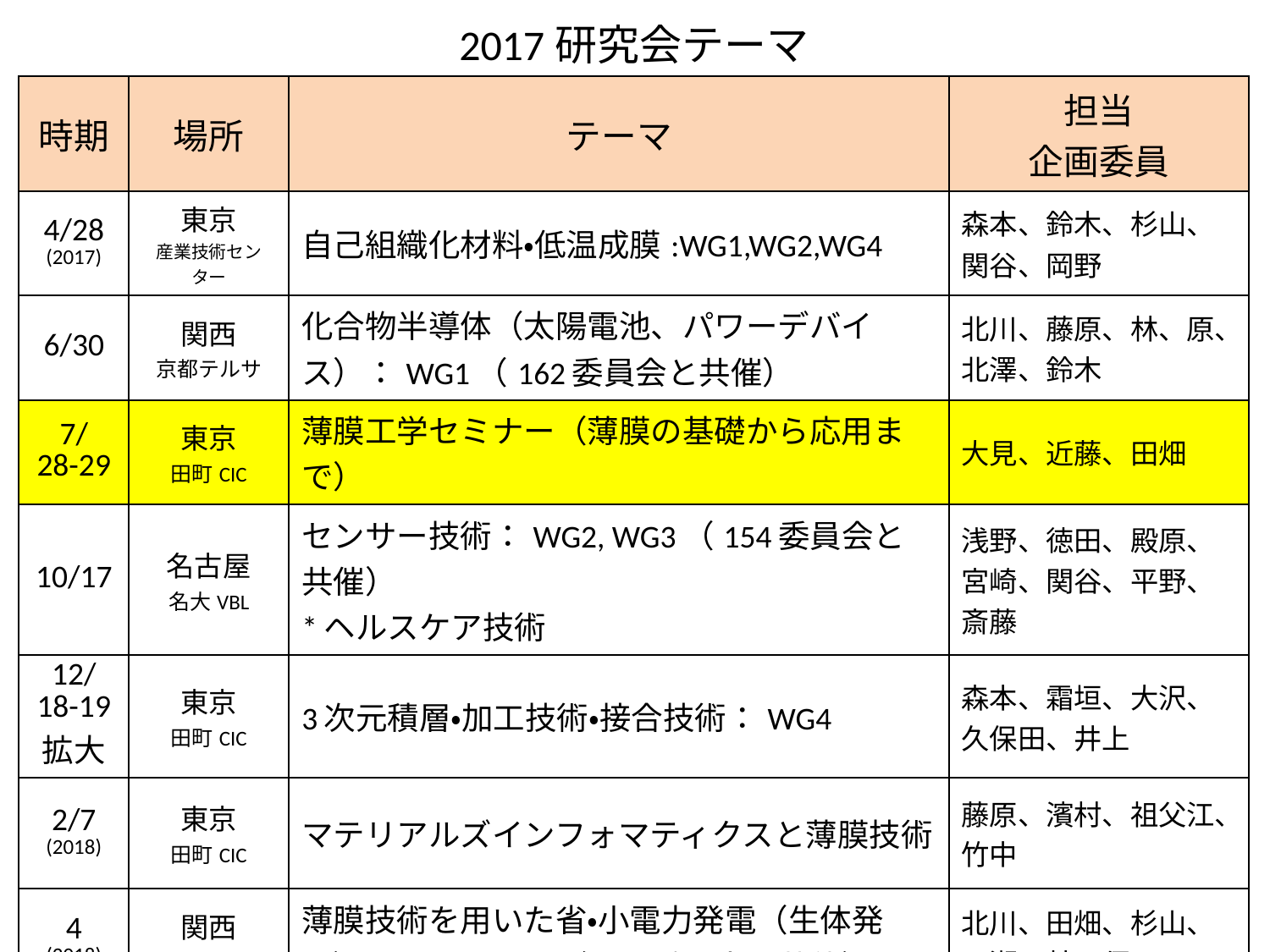

2017研究会テーマ
| 時期 | 場所 | テーマ | 担当 企画委員 |
| --- | --- | --- | --- |
| 4/28 (2017) | 東京 産業技術センター | 自己組織化材料・低温成膜:WG1,WG2,WG4 | 森本、鈴木、杉山、関谷、岡野 |
| 6/30 | 関西 京都テルサ | 化合物半導体（太陽電池、パワーデバイス）：WG1（162委員会と共催） | 北川、藤原、林、原、北澤、鈴木 |
| 7/ 28-29 | 東京 田町CIC | 薄膜工学セミナー（薄膜の基礎から応用まで） | 大見、近藤、田畑 |
| 10/17 | 名古屋 名大VBL | センサー技術：WG2, WG3（154委員会と共催） \*ヘルスケア技術 | 浅野、徳田、殿原、宮崎、関谷、平野、斎藤 |
| 12/ 18-19 拡大 | 東京 田町CIC | 3次元積層・加工技術・接合技術：WG4 | 森本、霜垣、大沢、久保田、井上 |
| 2/7 (2018) | 東京 田町CIC | マテリアルズインフォマティクスと薄膜技術 | 藤原、濱村、祖父江、竹中 |
| 4 (2018) | 関西 京都テルサ | 薄膜技術を用いた省・小電力発電（生体発電）：WG1, WG2（174委員会と共催） | 北川、田畑、杉山、八瀬、林、須田 |